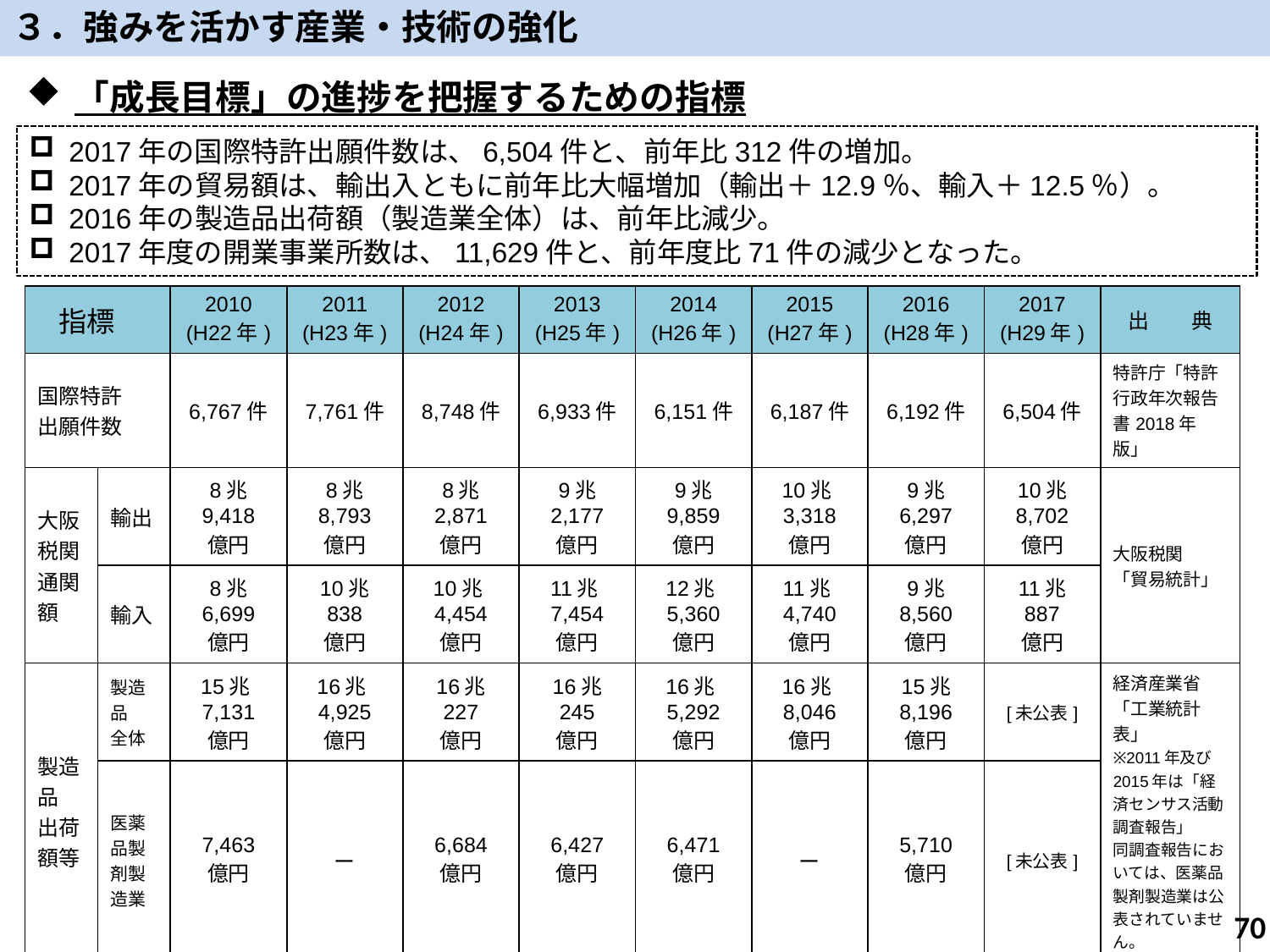

３．強みを活かす産業・技術の強化
「成長目標」の進捗を把握するための指標
2017年の国際特許出願件数は、6,504件と、前年比312件の増加。
2017年の貿易額は、輸出入ともに前年比大幅増加（輸出＋12.9％、輸入＋12.5％）。
2016年の製造品出荷額（製造業全体）は、前年比減少。
2017年度の開業事業所数は、11,629件と、前年度比71件の減少となった。
| 指標 |  | 2010 (H22年) | 2011 (H23年) | 2012 (H24年) | 2013 (H25年) | 2014 (H26年) | 2015 (H27年) | 2016 (H28年) | 2017 (H29年) | 出　　典 |
| --- | --- | --- | --- | --- | --- | --- | --- | --- | --- | --- |
| 国際特許 出願件数 |  | 6,767件 | 7,761件 | 8,748件 | 6,933件 | 6,151件 | 6,187件 | 6,192件 | 6,504件 | 特許庁「特許行政年次報告書2018年版」 |
| 大阪税関 通関額 | 輸出 | 8兆 9,418 億円 | 8兆 8,793 億円 | 8兆 2,871 億円 | 9兆 2,177 億円 | 9兆 9,859 億円 | 10兆3,318 億円 | 9兆 6,297 億円 | 10兆 8,702 億円 | 大阪税関 「貿易統計」 |
|  | 輸入 | 8兆 6,699 億円 | 10兆 838 億円 | 10兆4,454 億円 | 11兆7,454 億円 | 12兆5,360 億円 | 11兆4,740 億円 | 9兆 8,560 億円 | 11兆 887 億円 |  |
| 製造品 出荷額等 | 製造品 全体 | 15兆7,131 億円 | 16兆4,925 億円 | 16兆 227 億円 | 16兆 245 億円 | 16兆5,292 億円 | 16兆8,046 億円 | 15兆 8,196 億円 | [未公表] | 経済産業省「工業統計表」 ※2011年及び2015年は「経済センサス活動調査報告」 同調査報告においては、医薬品製剤製造業は公表されていません。 |
|  | 医薬品製剤製造業 | 7,463 億円 | ー | 6,684 億円 | 6,427 億円 | 6,471 億円 | ー | 5,710 億円 | [未公表] |  |
| 開業 事業所数 |  | 7,477 事業所 | 7,564 事業所 | 7,854 事業所 | 8,276 事業所 | 8,383 事業所 | 10,119 事業所 | 11,700 事業所 | 11,629 事業所 | ※年度ベース 厚生労働省 「雇用保険事業月報・年報」雇用保険関係新規成立事業者数 |
70